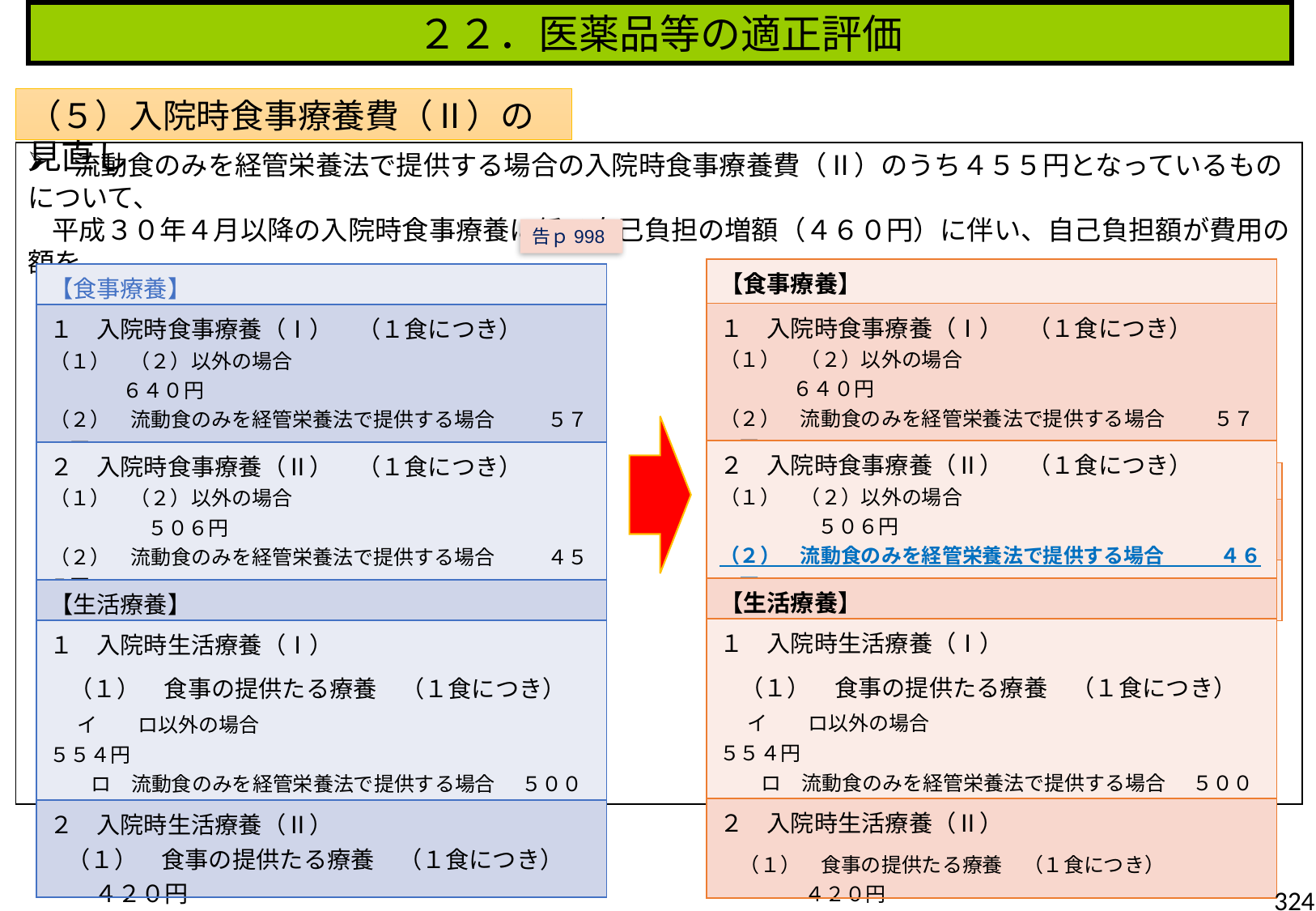

２２．医薬品等の適正評価
（５）入院時食事療養費（Ⅱ）の見直し
   流動食のみを経管栄養法で提供する場合の入院時食事療養費（Ⅱ）のうち４５５円となっているものについて、
   平成３０年４月以降の入院時食事療養に係る自己負担の増額（４６０円）に伴い、自己負担額が費用の額を
   超えることとなるため、４６０円に見直す

告ｐ998
| 【食事療養】 |
| --- |
| １　入院時食事療養（Ⅰ）　（１食につき） （１）　（２）以外の場合　　 　　　　　　　　　　 　　　 ６４０円 （２）　流動食のみを経管栄養法で提供する場合 ５７５円 |
| ２　入院時食事療養（Ⅱ）　（１食につき） （１）　（２）以外の場合　　　　　　　　　　　　　　　　 ５０６円 （２）　流動食のみを経管栄養法で提供する場合 ４６０円 |
| 【生活療養】 |
| １　入院時生活療養（Ⅰ）　 　（１）　食事の提供たる療養　（１食につき） イ　　ロ以外の場合　　　　　　　　　　　 　　 ５５４円 ロ　流動食のみを経管栄養法で提供する場合 ５００円 |
| ２　入院時生活療養（Ⅱ） 　（１）　食事の提供たる療養　（１食につき）　　　　　　　　 ４２０円 |
| 【食事療養】 |
| --- |
| １　入院時食事療養（Ⅰ）　（１食につき） （１）　（２）以外の場合　　 　　　　　　　　　　 　　　 ６４０円 （２）　流動食のみを経管栄養法で提供する場合 ５７５円 |
| ２　入院時食事療養（Ⅱ）　（１食につき） （１）　（２）以外の場合　　　　　　　　　　　　　　　　 ５０６円 （２）　流動食のみを経管栄養法で提供する場合 ４５５円 |
| 【生活療養】 |
| １　入院時生活療養（Ⅰ）　 　（１）　食事の提供たる療養　（１食につき） イ　　ロ以外の場合　　　　　　　　　　　 　　 ５５４円 ロ　流動食のみを経管栄養法で提供する場合 ５００円 |
| ２　入院時生活療養（Ⅱ） （１）　食事の提供たる療養　（１食につき）　　 ４２０円 |

| 【外来・入院栄養食事指導料※２】 |
| --- |
| （新）　イ　　初回　（概ね３０分以上）　　　　　　　　　　　　２６０点 |
| （新）　ロ　　２回目以降※３　（概ね２０分以上）　　　　　　　２００点 |
※２　入院栄養食事指導料２のイは250点、ロは190点とする。
※３　入院栄養食事指導料については「２回目」
324